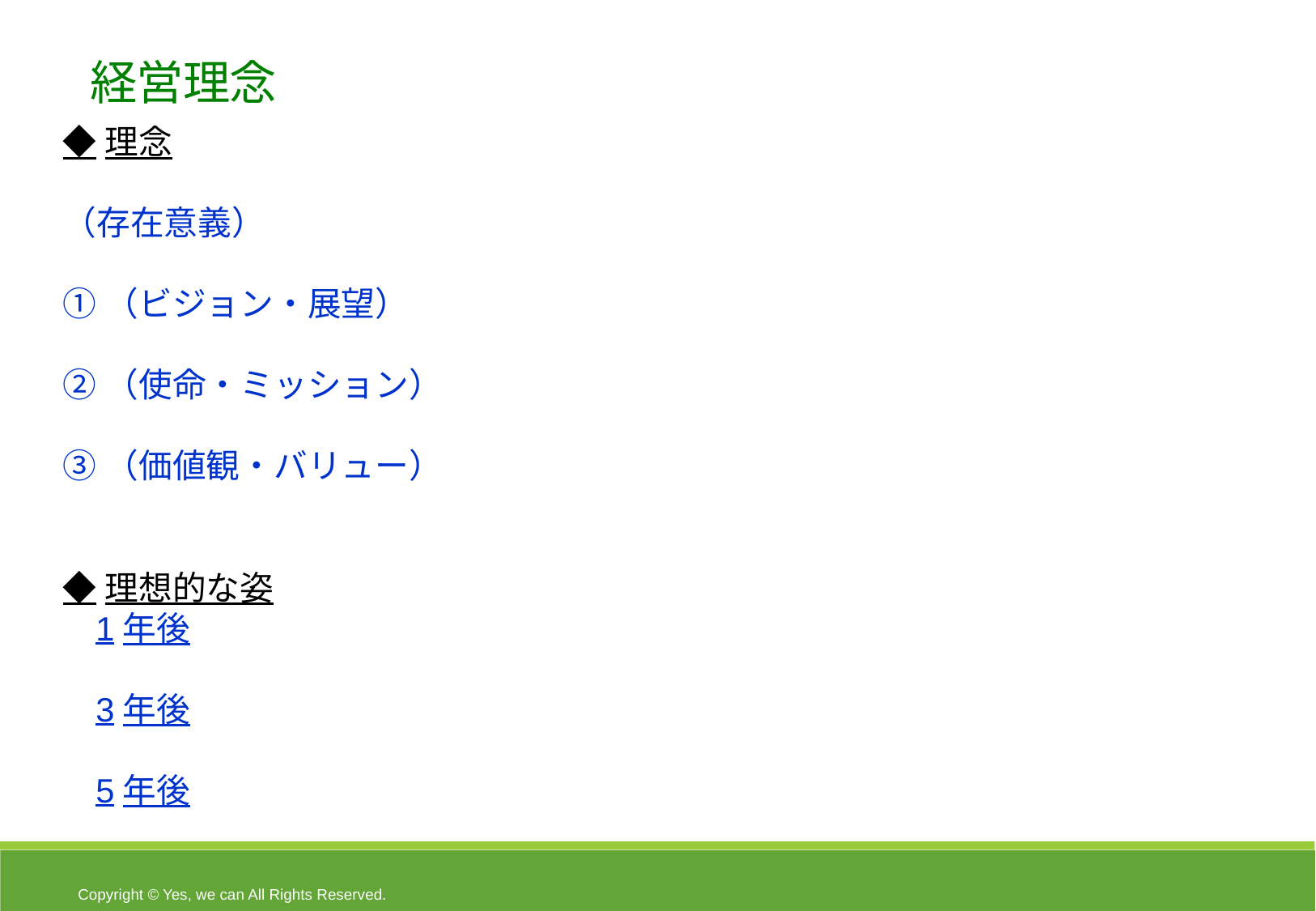

経営理念
◆理念

（存在意義）

①（ビジョン・展望）

②（使命・ミッション）

③（価値観・バリュー）

◆理想的な姿
1年後

3年後

5年後